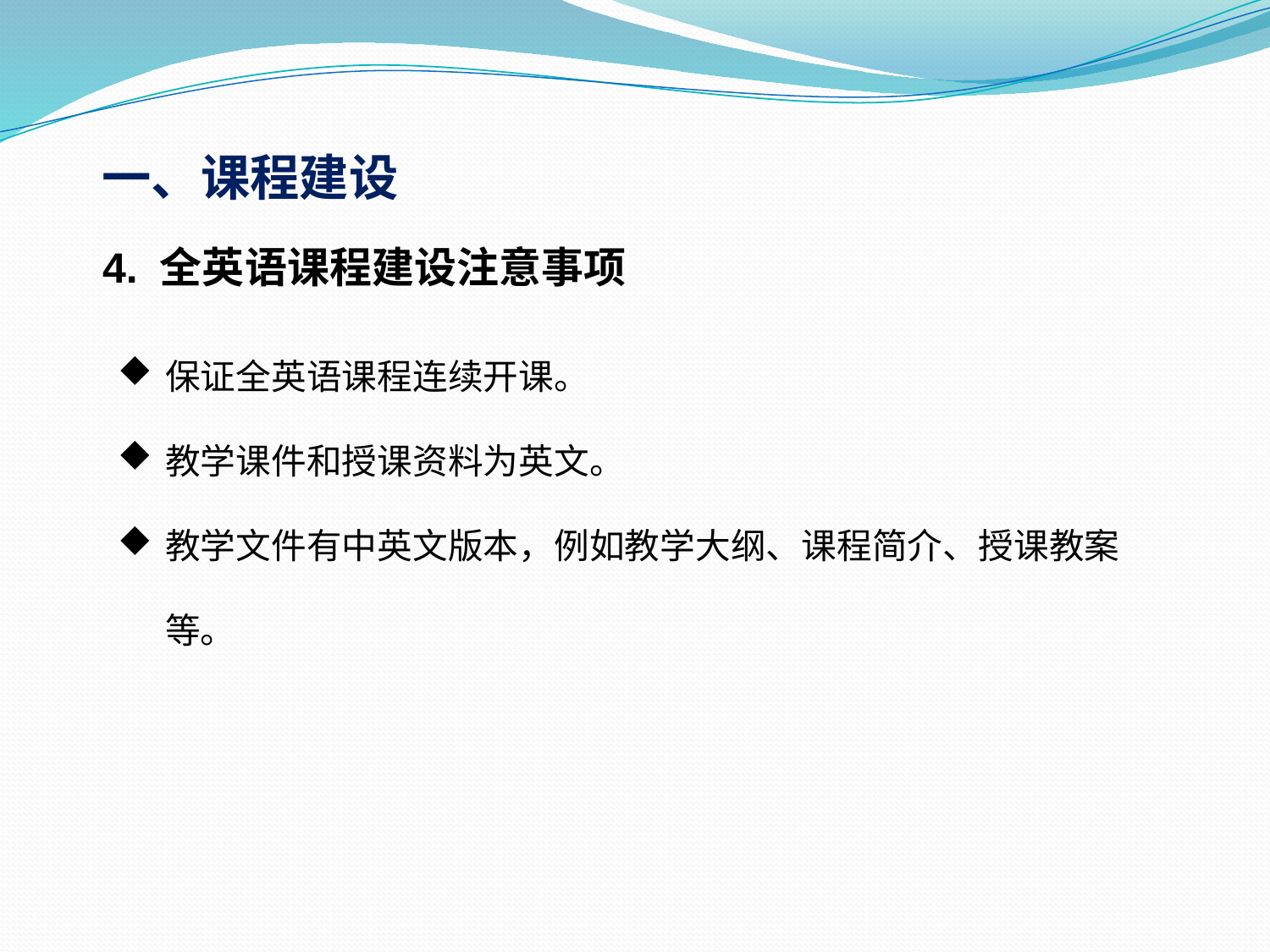

一、课程建设
4. 全英语课程建设注意事项
保证全英语课程连续开课。
教学课件和授课资料为英文。
教学文件有中英文版本，例如教学大纲、课程简介、授课教案等。